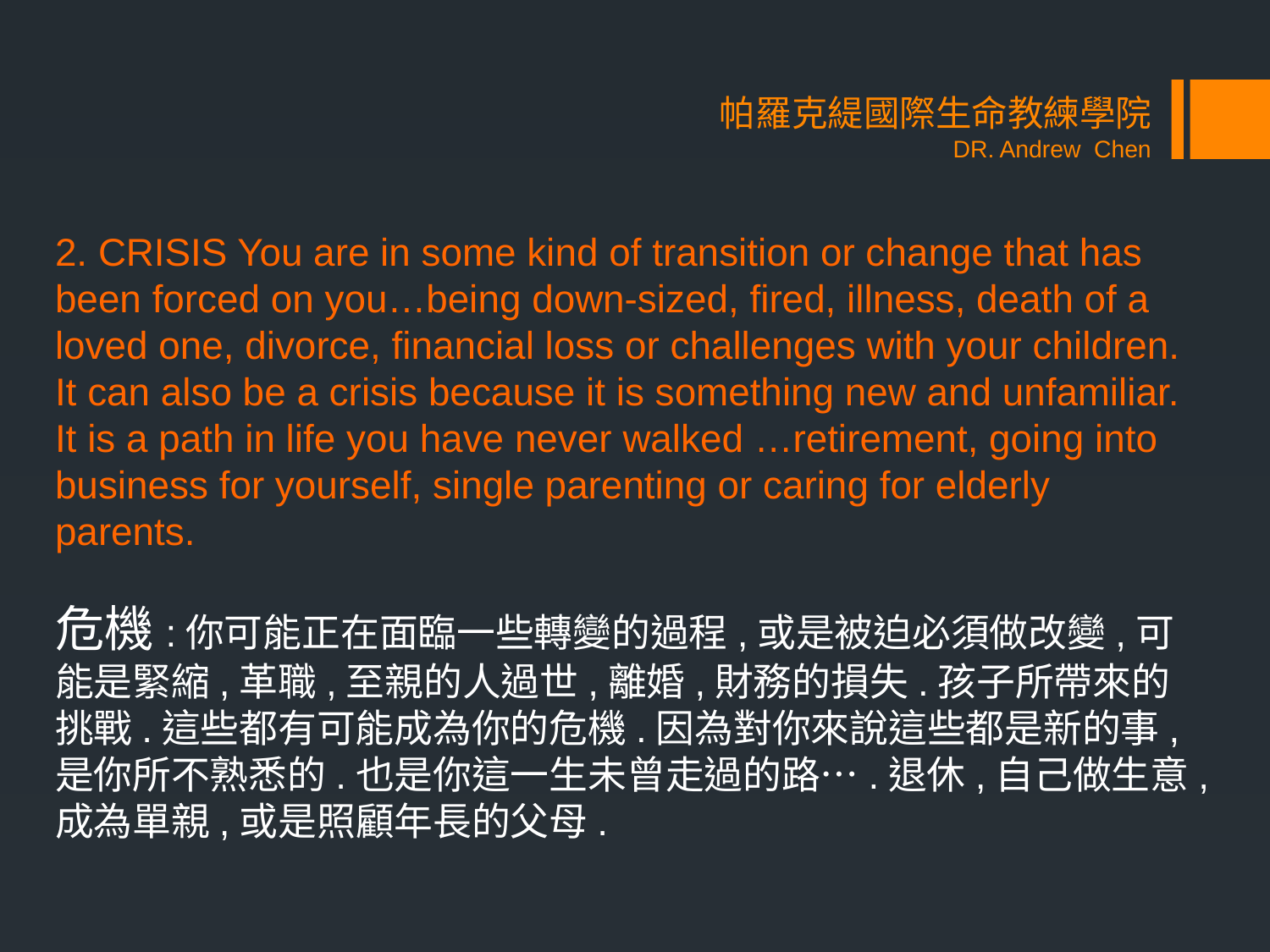

帕羅克緹國際生命教練學院
DR. Andrew  Chen

2. CRISIS You are in some kind of transition or change that has been forced on you…being down-sized, fired, illness, death of a loved one, divorce, financial loss or challenges with your children. It can also be a crisis because it is something new and unfamiliar. It is a path in life you have never walked …retirement, going into business for yourself, single parenting or caring for elderly parents.

危機:你可能正在面臨一些轉變的過程,或是被迫必須做改變,可能是緊縮,革職,至親的人過世,離婚,財務的損失.孩子所帶來的挑戰.這些都有可能成為你的危機.因為對你來說這些都是新的事,是你所不熟悉的.也是你這一生未曾走過的路….退休,自己做生意,成為單親,或是照顧年長的父母.